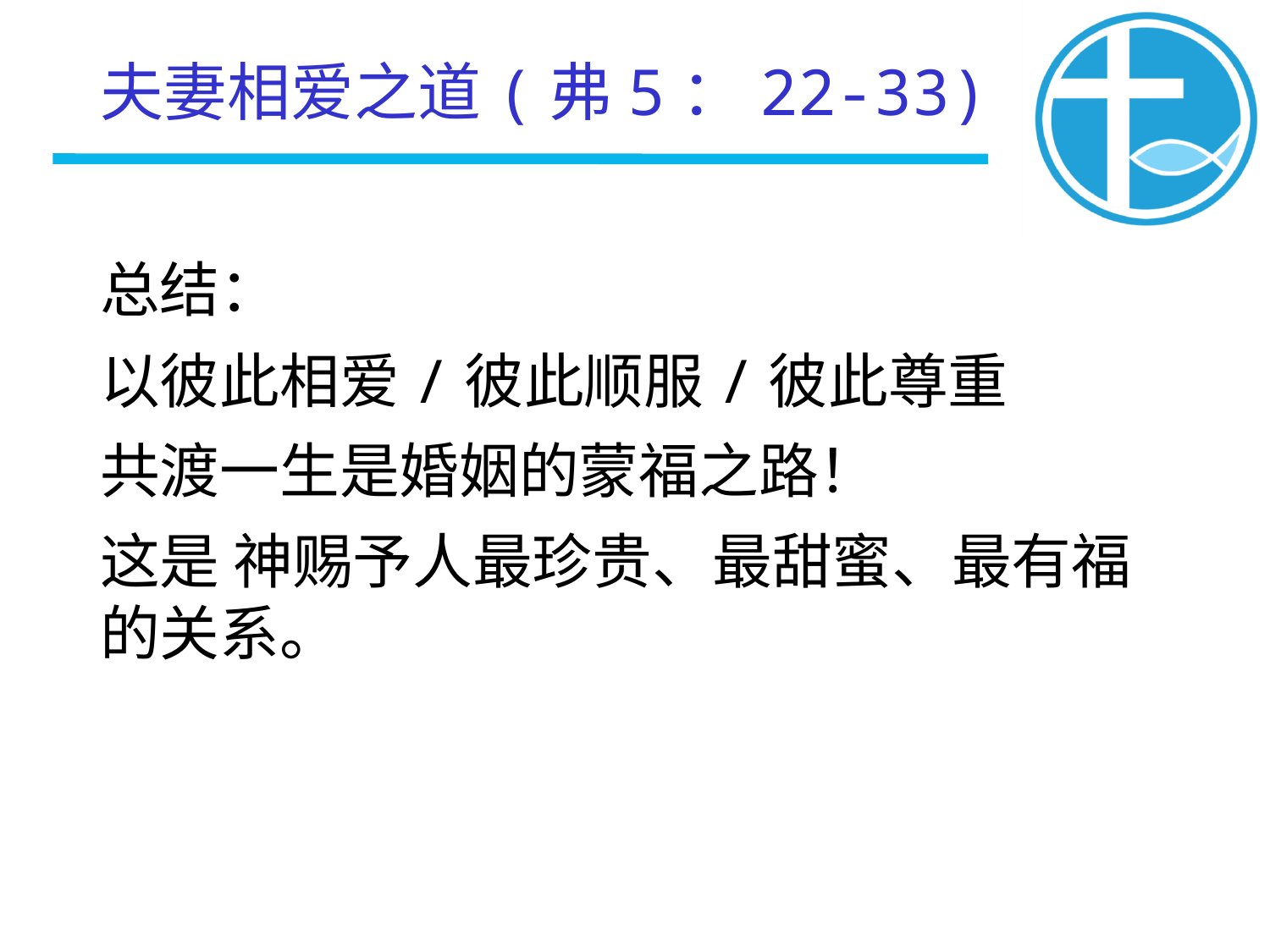

# 夫妻相爱之道(弗5：22-33)
总结：
以彼此相爱/彼此顺服/彼此尊重
共渡一生是婚姻的蒙福之路！
这是 神赐予人最珍贵、最甜蜜、最有福的关系。